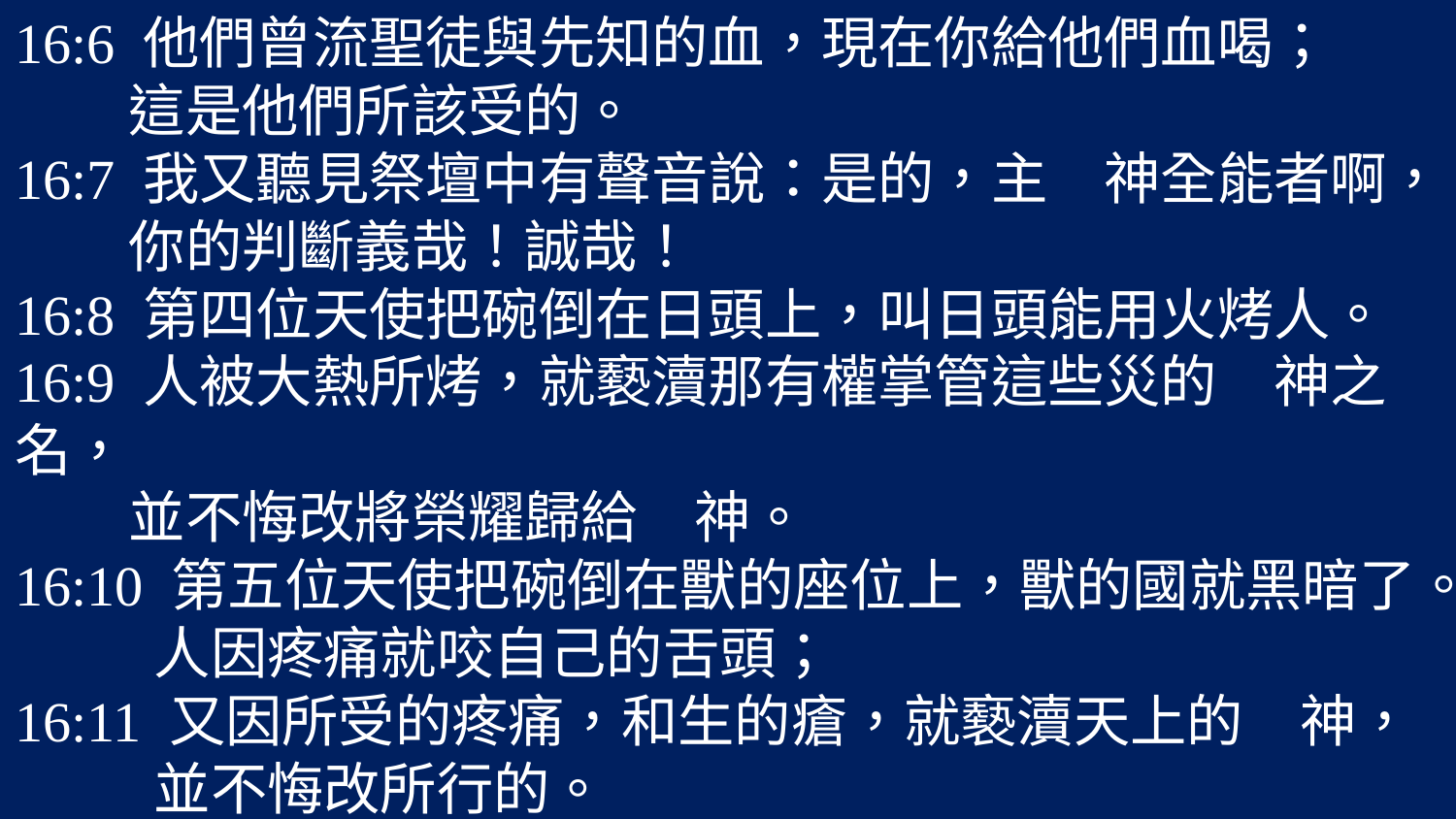

16:6 他們曾流聖徒與先知的血，現在你給他們血喝；
        這是他們所該受的。
16:7 我又聽見祭壇中有聲音說：是的，主　神全能者啊，
        你的判斷義哉！誠哉！
16:8 第四位天使把碗倒在日頭上，叫日頭能用火烤人。
16:9 人被大熱所烤，就褻瀆那有權掌管這些災的　神之名，
        並不悔改將榮耀歸給　神。
16:10 第五位天使把碗倒在獸的座位上，獸的國就黑暗了。
          人因疼痛就咬自己的舌頭；
16:11 又因所受的疼痛，和生的瘡，就褻瀆天上的　神，
          並不悔改所行的。